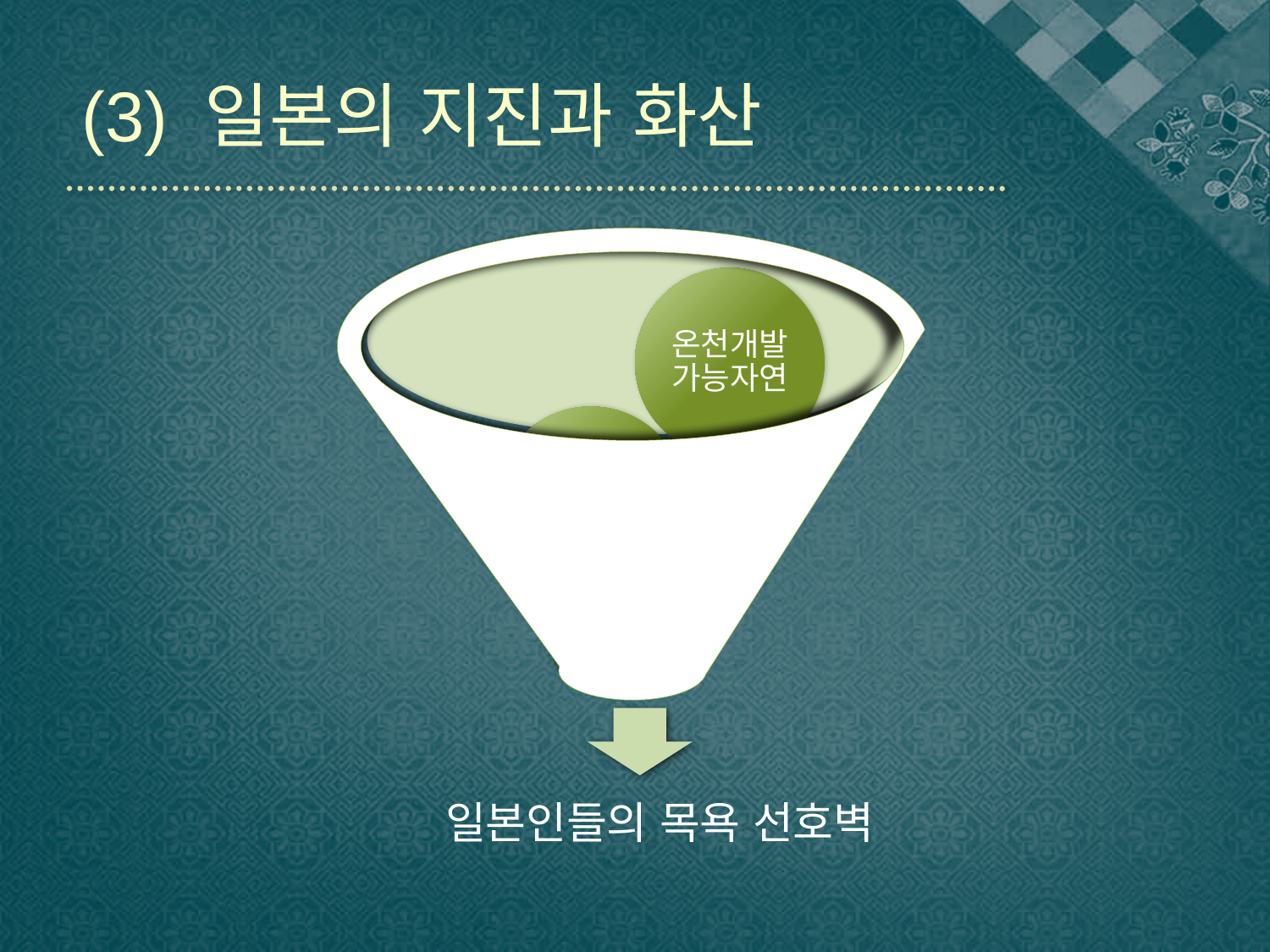

(3) 일본의 지진과 화산

온천개발가능자연
고온다습

일본인들의 목욕 선호벽